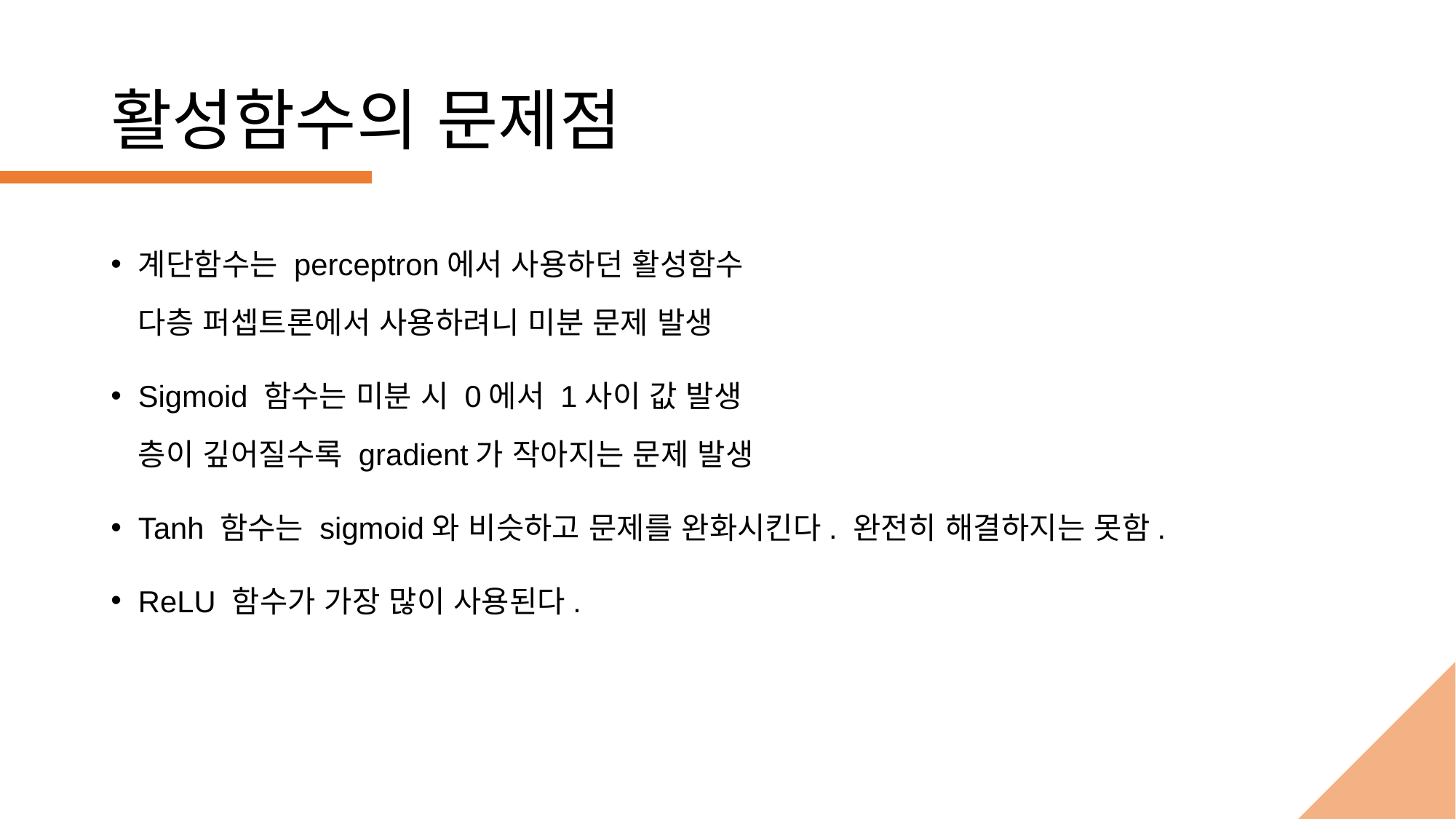

# 활성함수의 문제점
계단함수는 perceptron에서 사용하던 활성함수
다층 퍼셉트론에서 사용하려니 미분 문제 발생
Sigmoid 함수는 미분 시 0에서 1사이 값 발생
층이 깊어질수록 gradient가 작아지는 문제 발생
Tanh 함수는 sigmoid와 비슷하고 문제를 완화시킨다. 완전히 해결하지는 못함.
ReLU 함수가 가장 많이 사용된다.